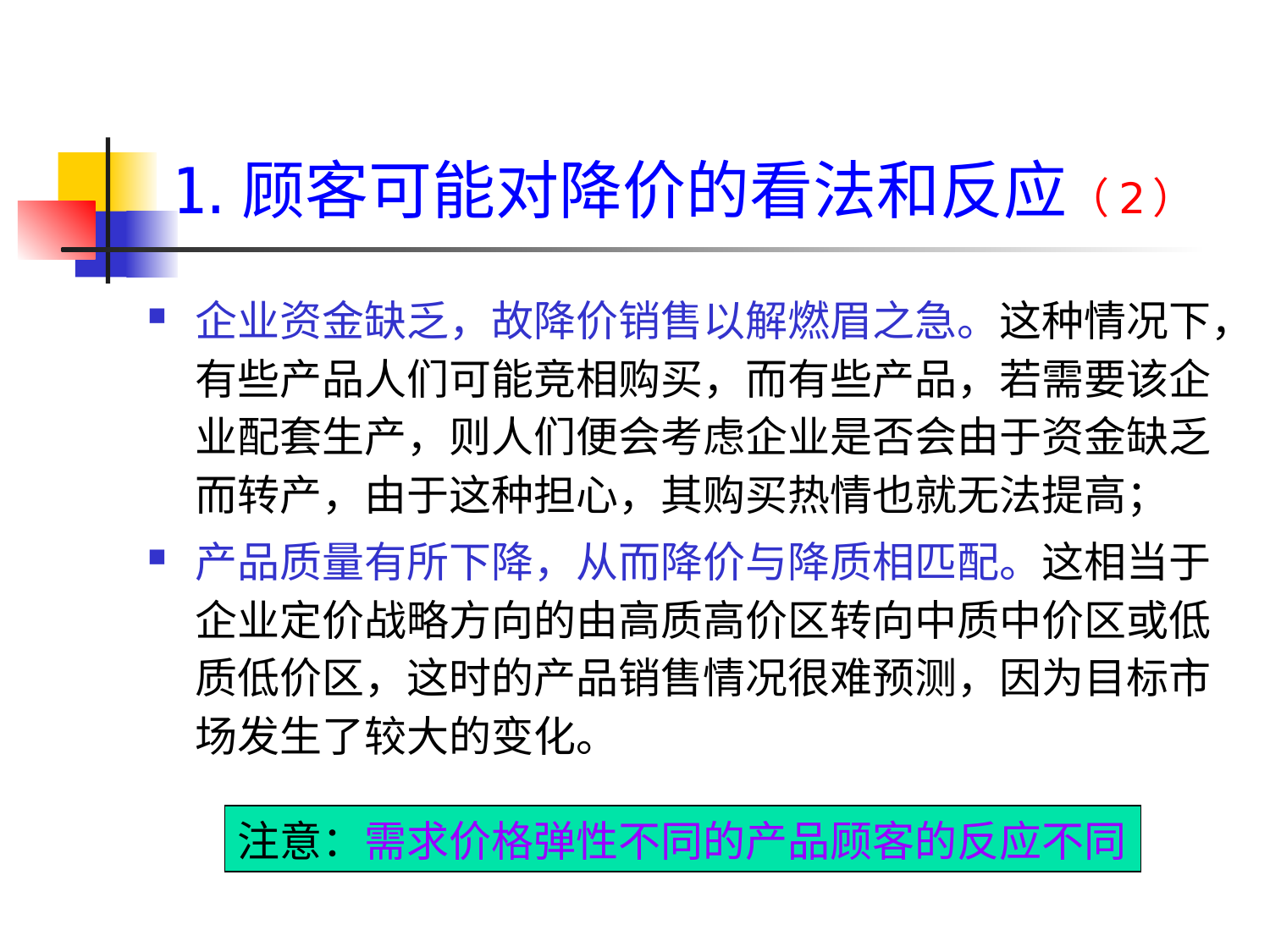

# 1.顾客可能对降价的看法和反应（2）
企业资金缺乏，故降价销售以解燃眉之急。这种情况下，有些产品人们可能竞相购买，而有些产品，若需要该企业配套生产，则人们便会考虑企业是否会由于资金缺乏而转产，由于这种担心，其购买热情也就无法提高；
产品质量有所下降，从而降价与降质相匹配。这相当于企业定价战略方向的由高质高价区转向中质中价区或低质低价区，这时的产品销售情况很难预测，因为目标市场发生了较大的变化。
注意：需求价格弹性不同的产品顾客的反应不同
71